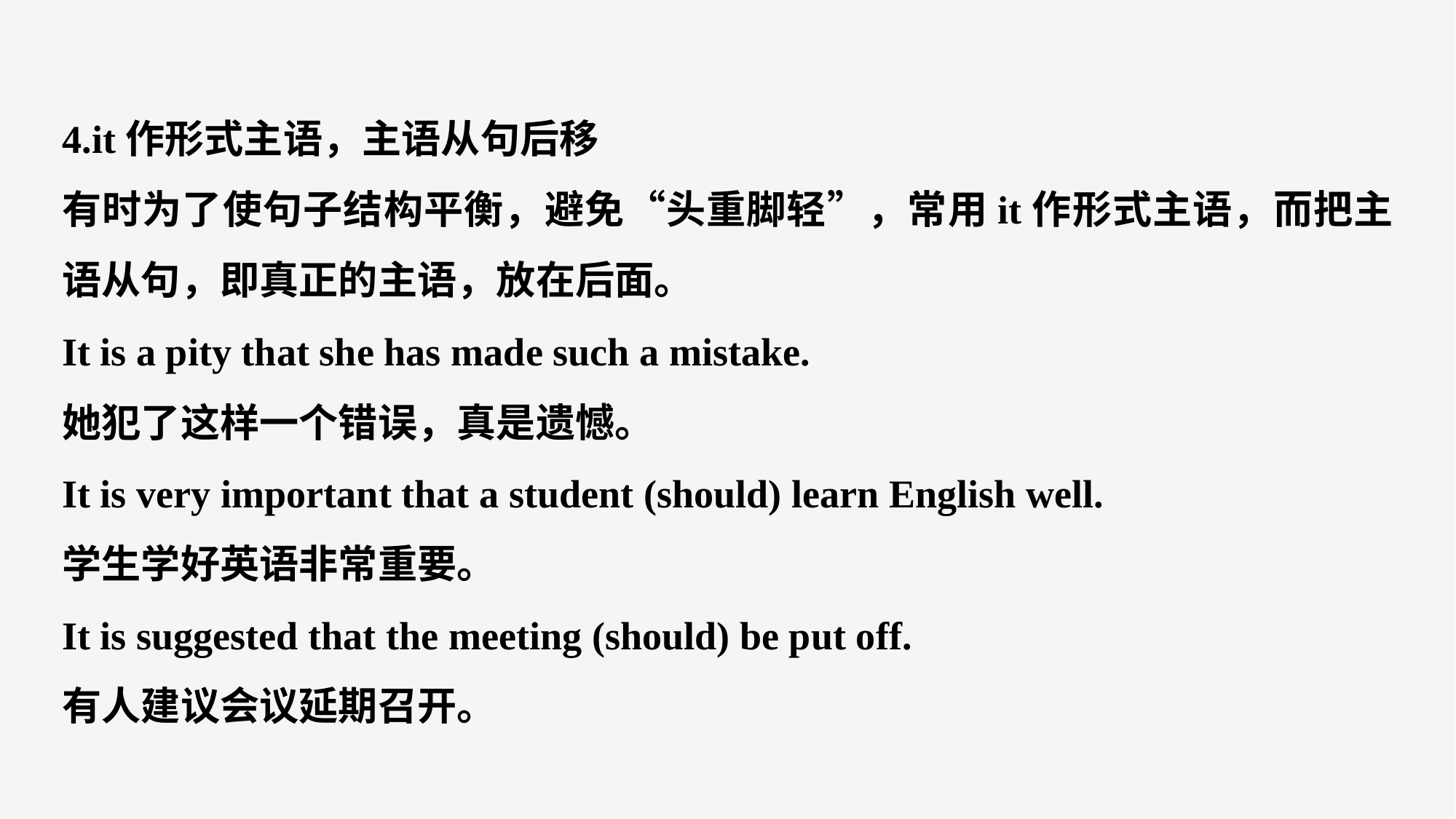

4.it作形式主语，主语从句后移
有时为了使句子结构平衡，避免“头重脚轻”，常用it作形式主语，而把主语从句，即真正的主语，放在后面。
It is a pity that she has made such a mistake.
她犯了这样一个错误，真是遗憾。
It is very important that a student (should) learn English well.
学生学好英语非常重要。
It is suggested that the meeting (should) be put off.
有人建议会议延期召开。